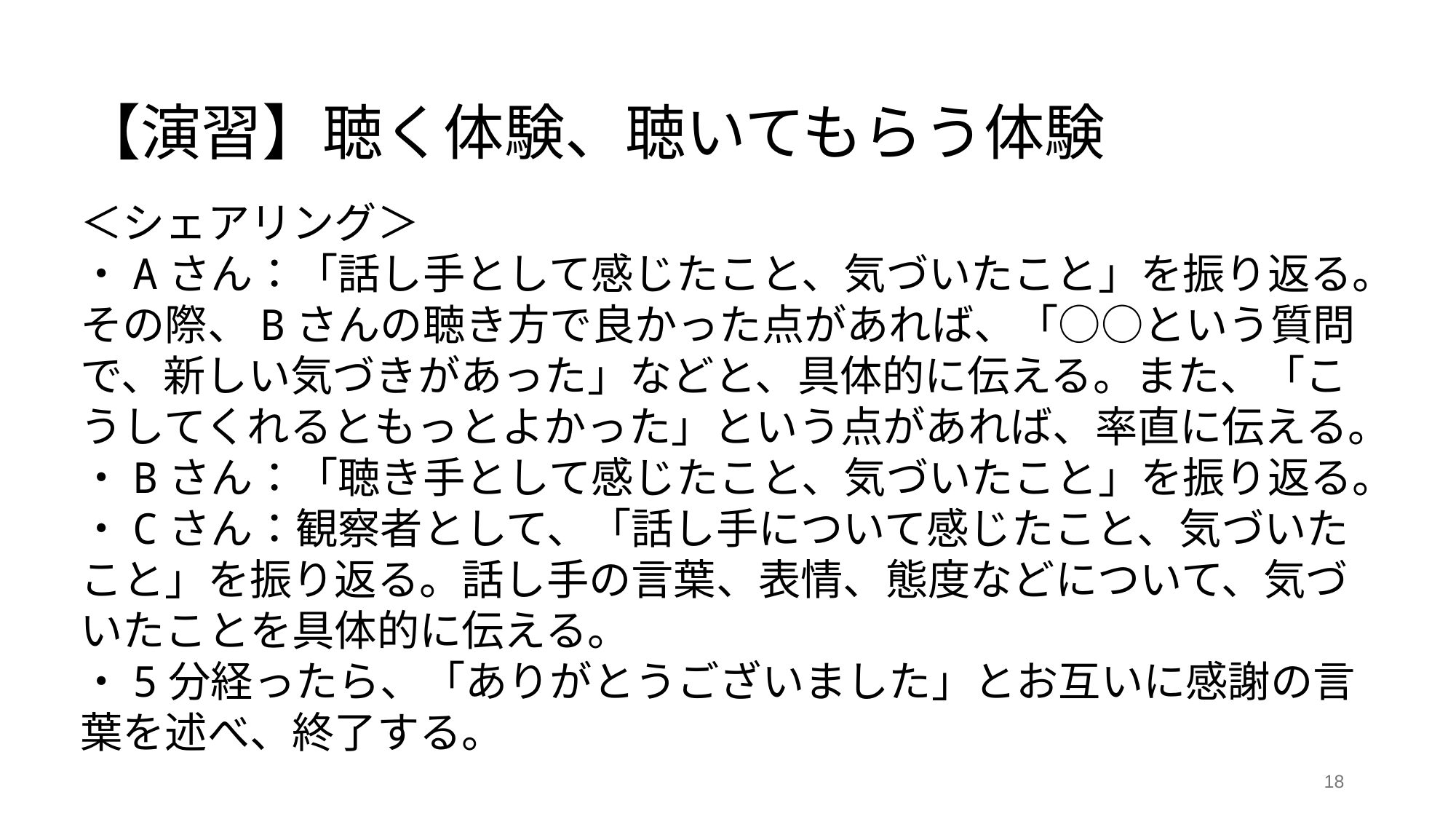

【演習】聴く体験、聴いてもらう体験

＜シェアリング＞
・Aさん：「話し手として感じたこと、気づいたこと」を振り返る。その際、Bさんの聴き方で良かった点があれば、「○○という質問で、新しい気づきがあった」などと、具体的に伝える。また、「こうしてくれるともっとよかった」という点があれば、率直に伝える。
・Bさん：「聴き手として感じたこと、気づいたこと」を振り返る。
・Cさん：観察者として、「話し手について感じたこと、気づいたこと」を振り返る。話し手の言葉、表情、態度などについて、気づいたことを具体的に伝える。
・5分経ったら、「ありがとうございました」とお互いに感謝の言葉を述べ、終了する。
18